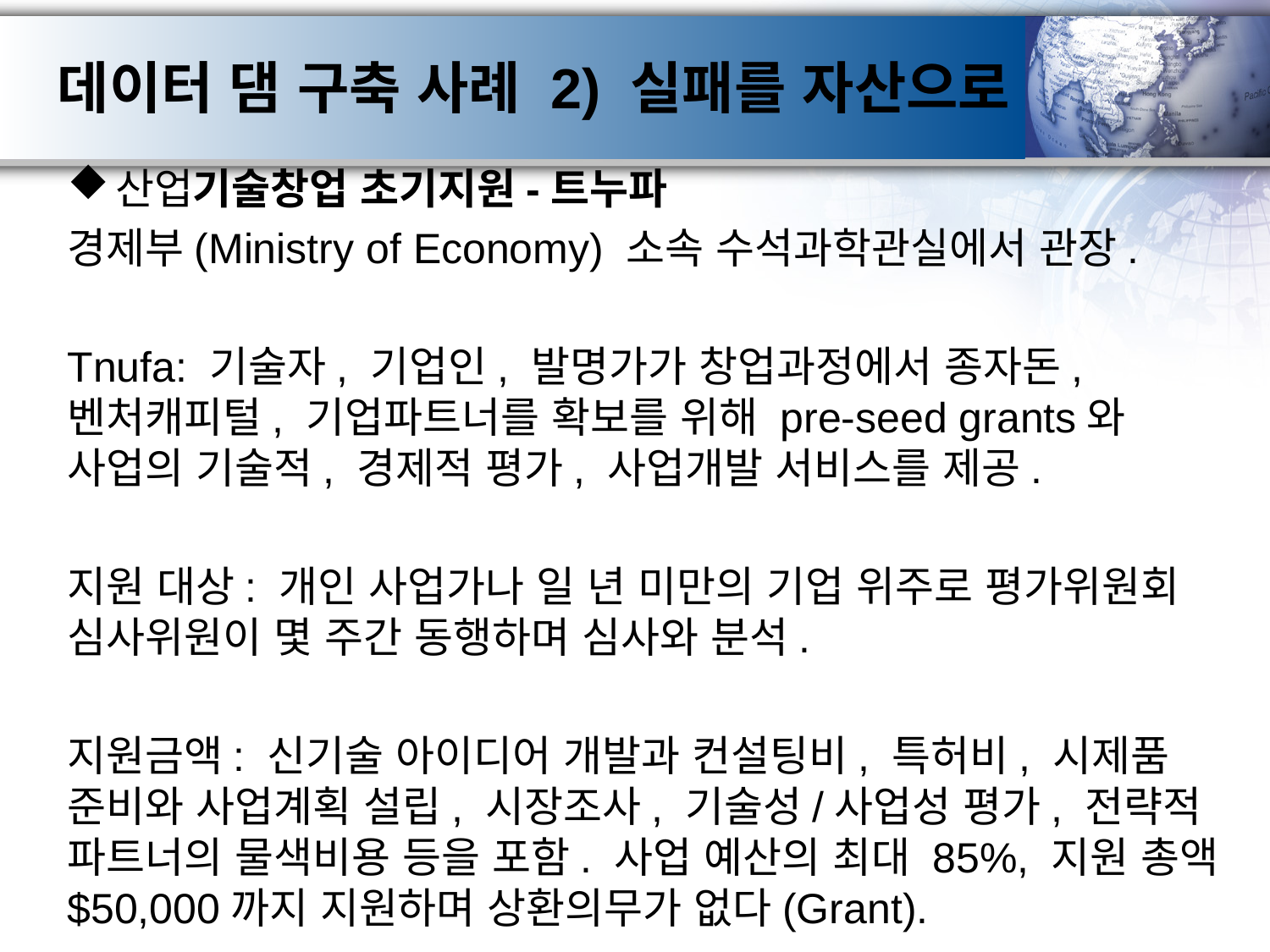

# 데이터 댐 구축 사례 2) 실패를 자산으로
산업기술창업 초기지원-트누파
경제부(Ministry of Economy) 소속 수석과학관실에서 관장.

Tnufa: 기술자, 기업인, 발명가가 창업과정에서 종자돈, 벤처캐피털, 기업파트너를 확보를 위해 pre-seed grants와 사업의 기술적, 경제적 평가, 사업개발 서비스를 제공.

지원 대상: 개인 사업가나 일 년 미만의 기업 위주로 평가위원회 심사위원이 몇 주간 동행하며 심사와 분석.

지원금액: 신기술 아이디어 개발과 컨설팅비, 특허비, 시제품 준비와 사업계획 설립, 시장조사, 기술성/사업성 평가, 전략적 파트너의 물색비용 등을 포함. 사업 예산의 최대 85%, 지원 총액 $50,000까지 지원하며 상환의무가 없다(Grant).